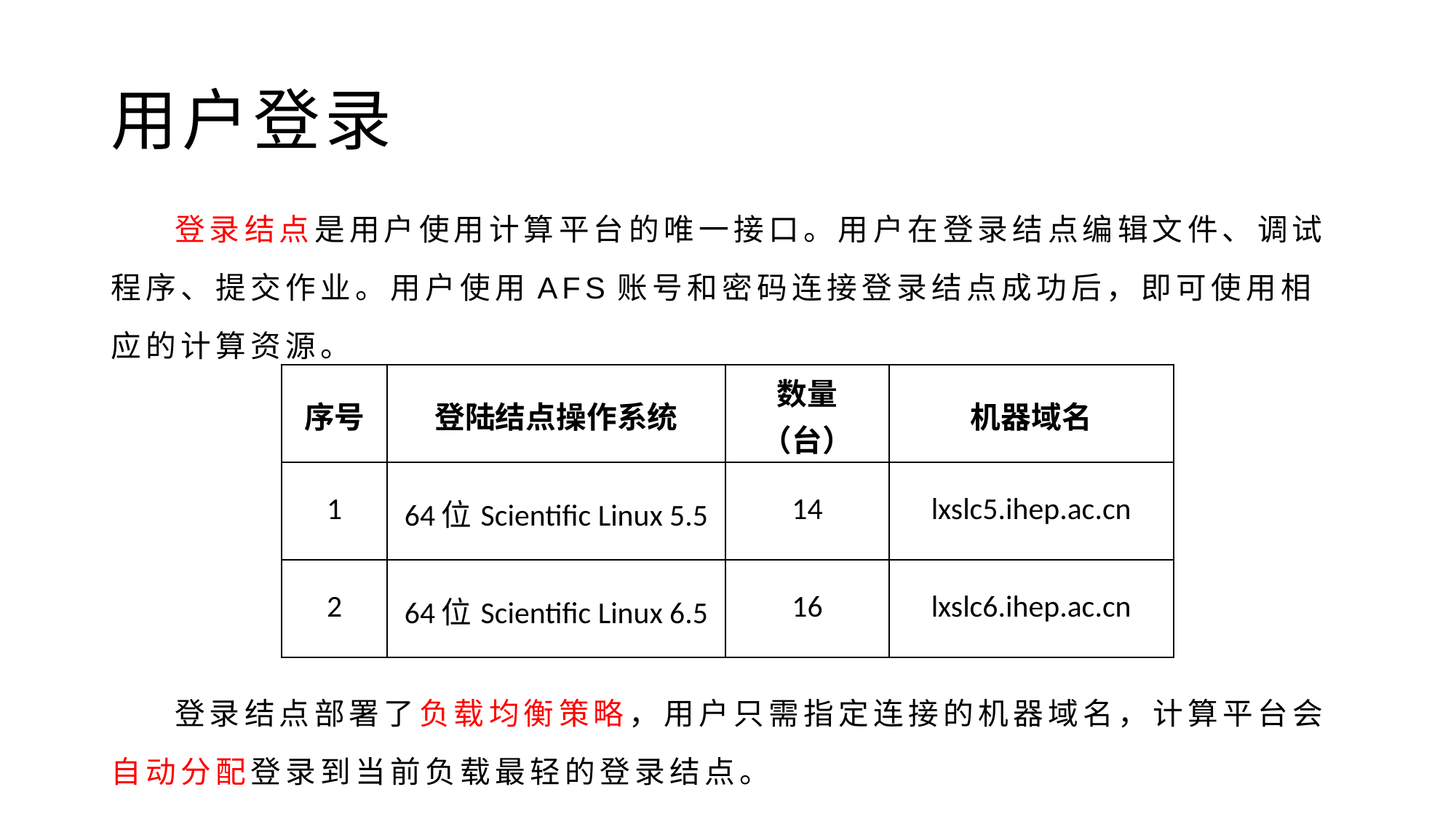

# 用户登录
     登录结点是用户使用计算平台的唯一接口。用户在登录结点编辑文件、调试程序、提交作业。用户使用AFS账号和密码连接登录结点成功后，即可使用相应的计算资源。

     登录结点部署了负载均衡策略，用户只需指定连接的机器域名，计算平台会自动分配登录到当前负载最轻的登录结点。

| 序号 | 登陆结点操作系统 | 数量（台） | 机器域名 |
| --- | --- | --- | --- |
| 1 | 64位Scientific Linux 5.5 | 14 | lxslc5.ihep.ac.cn |
| 2 | 64位Scientific Linux 6.5 | 16 | lxslc6.ihep.ac.cn |